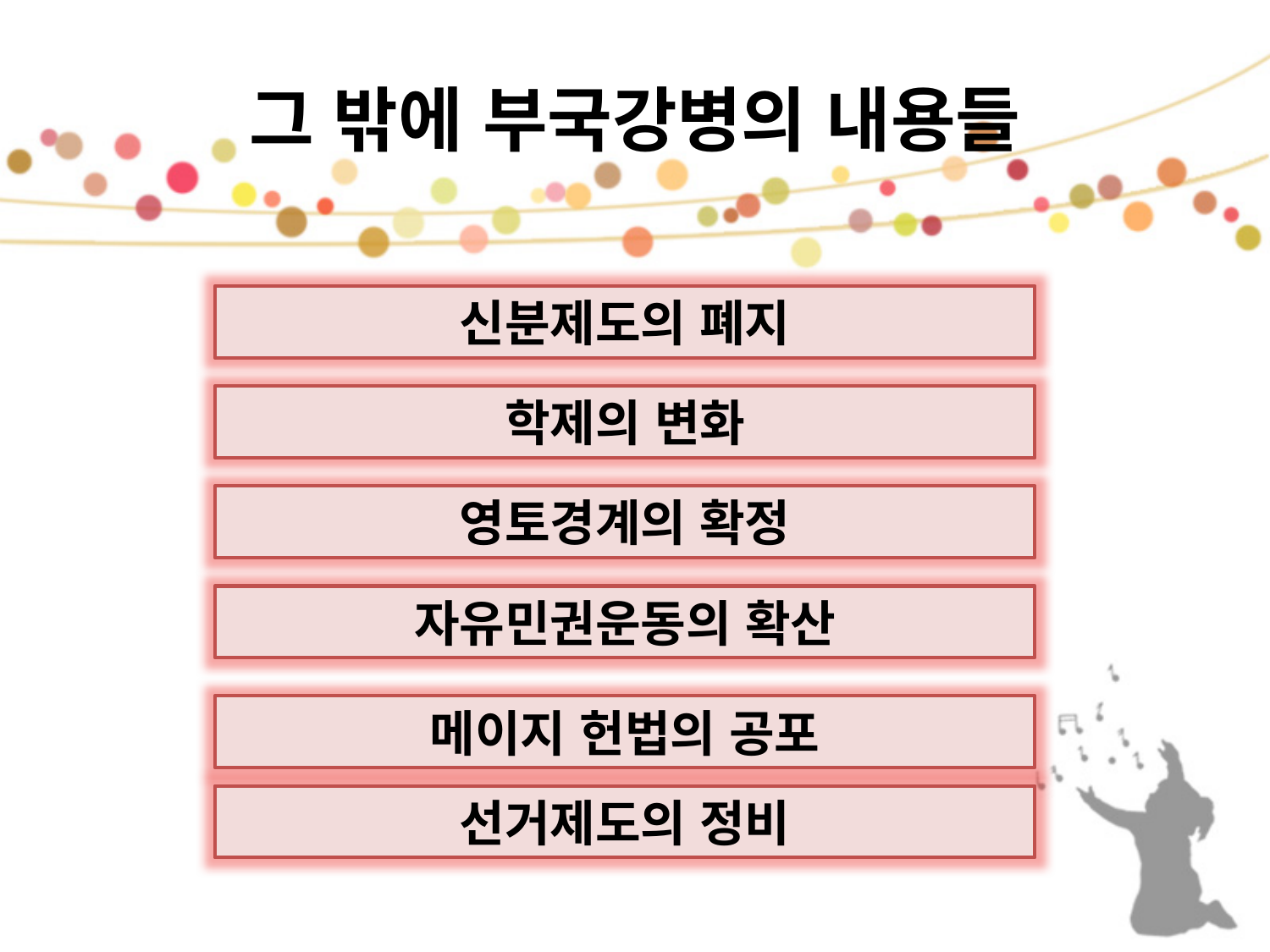

# 그 밖에 부국강병의 내용들
신분제도의 폐지
학제의 변화
영토경계의 확정
자유민권운동의 확산
메이지 헌법의 공포
선거제도의 정비